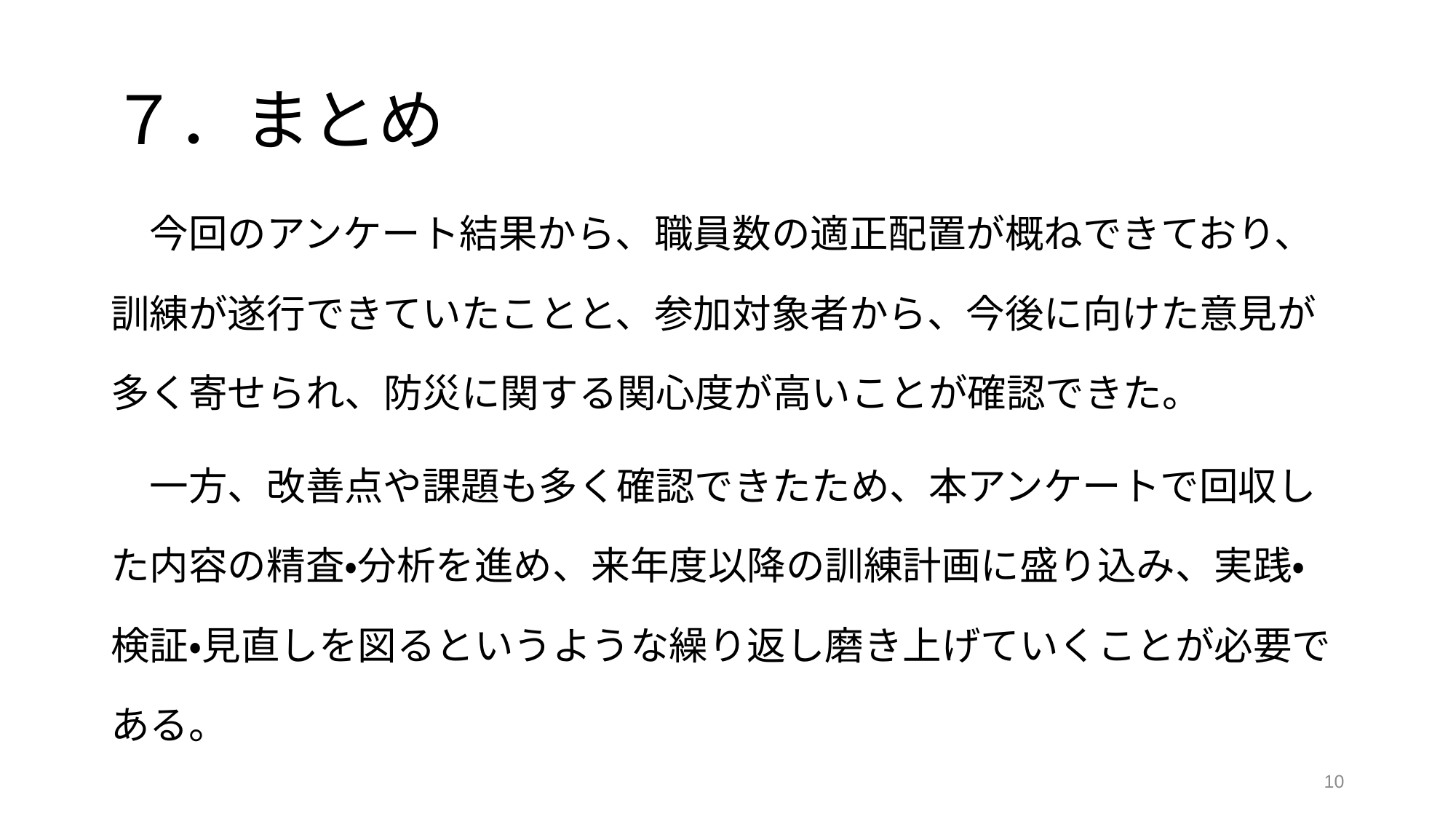

# ７．まとめ
　今回のアンケート結果から、職員数の適正配置が概ねできており、訓練が遂行できていたことと、参加対象者から、今後に向けた意見が多く寄せられ、防災に関する関心度が高いことが確認できた。
　一方、改善点や課題も多く確認できたため、本アンケートで回収した内容の精査・分析を進め、来年度以降の訓練計画に盛り込み、実践・検証・見直しを図るというような繰り返し磨き上げていくことが必要である。
10